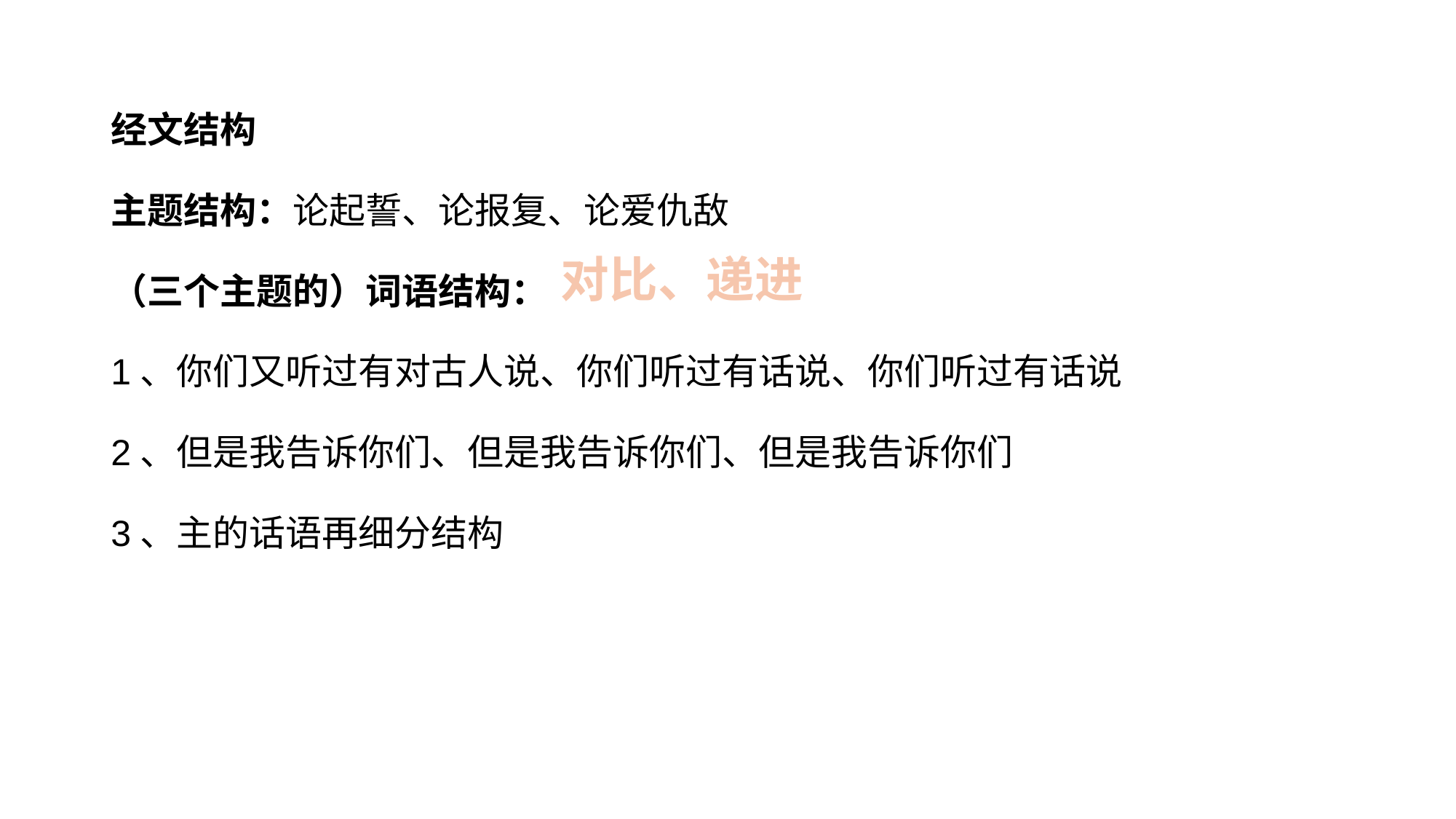

经文结构
主题结构：论起誓、论报复、论爱仇敌
（三个主题的）词语结构：
1、你们又听过有对古人说、你们听过有话说、你们听过有话说
2、但是我告诉你们、但是我告诉你们、但是我告诉你们
3、主的话语再细分结构

对比、递进